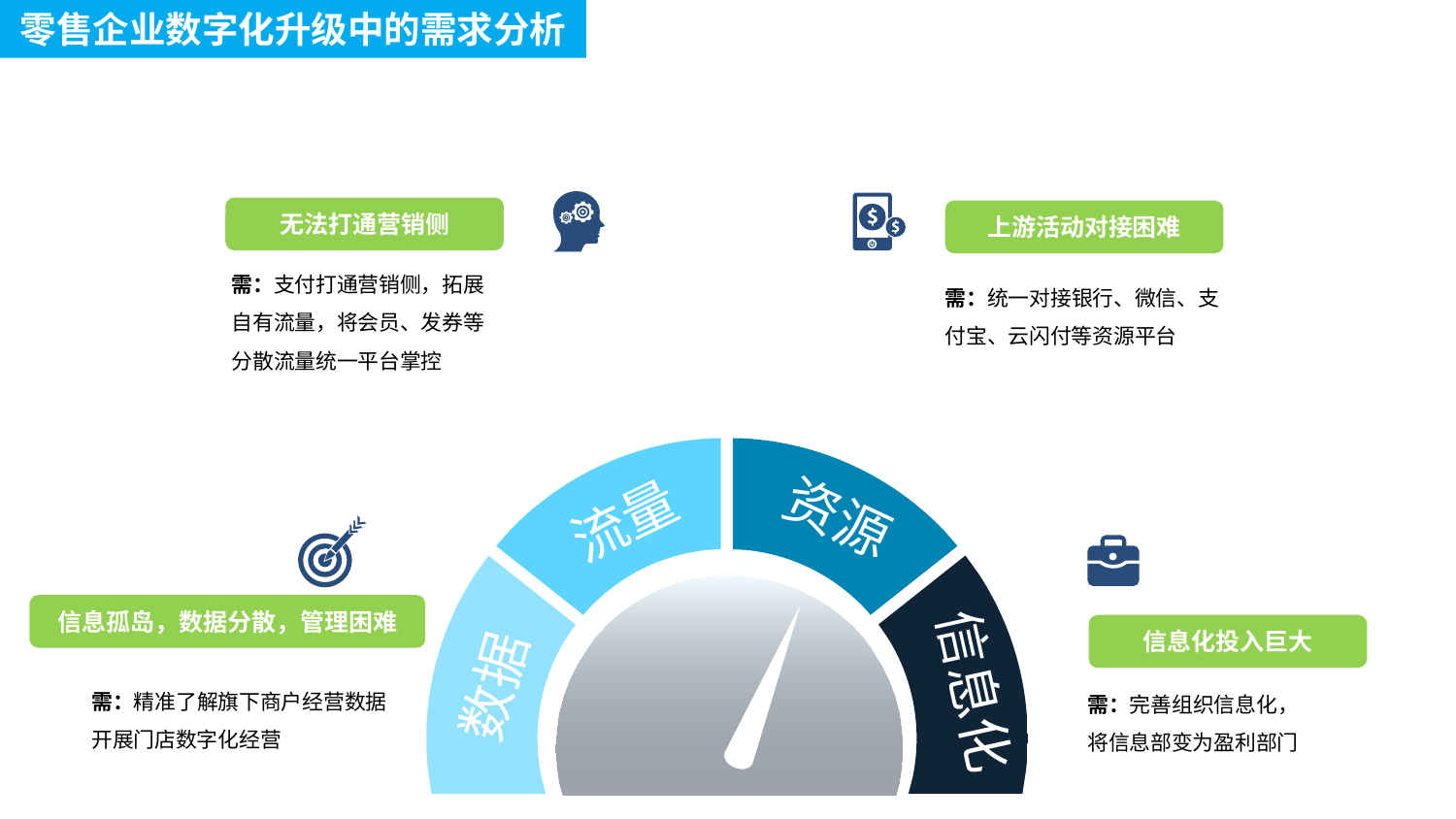

零售企业数字化升级中的需求分析

无法打通营销侧
上游活动对接困难
需：支付打通营销侧，拓展自有流量，将会员、发券等分散流量统一平台掌控
需：统一对接银行、微信、支付宝、云闪付等资源平台

资源
流量

信息孤岛，数据分散，管理困难

信息化投入巨大
数据
信息化
需：精准了解旗下商户经营数据
开展门店数字化经营
需：完善组织信息化，将信息部变为盈利部门